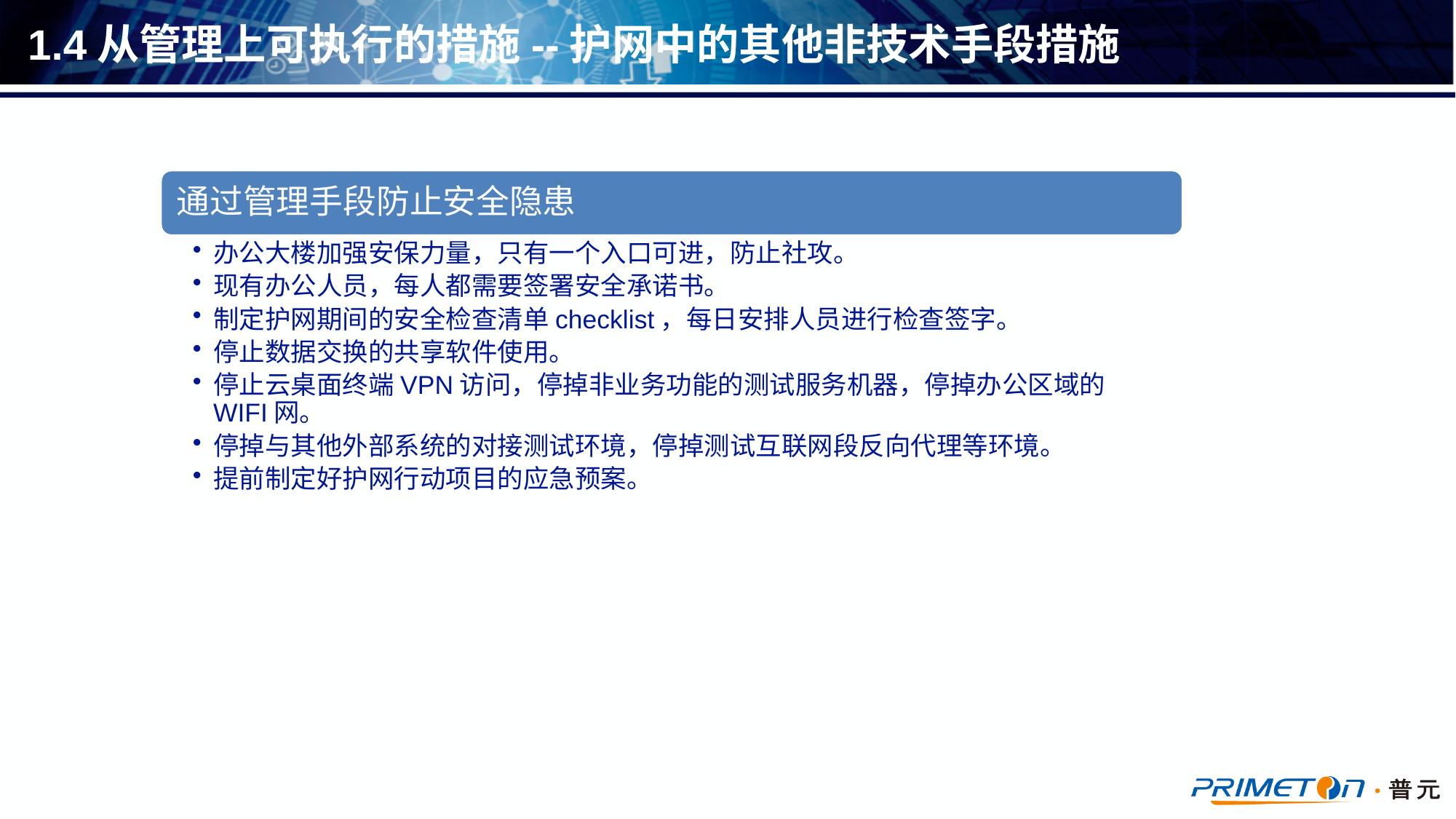

# 1.4从管理上可执行的措施--护网中的其他非技术手段措施
通过管理手段防止安全隐患
办公大楼加强安保力量，只有一个入口可进，防止社攻。
现有办公人员，每人都需要签署安全承诺书。
制定护网期间的安全检查清单checklist，每日安排人员进行检查签字。
停止数据交换的共享软件使用。
停止云桌面终端VPN访问，停掉非业务功能的测试服务机器，停掉办公区域的WIFI网。
停掉与其他外部系统的对接测试环境，停掉测试互联网段反向代理等环境。
提前制定好护网行动项目的应急预案。